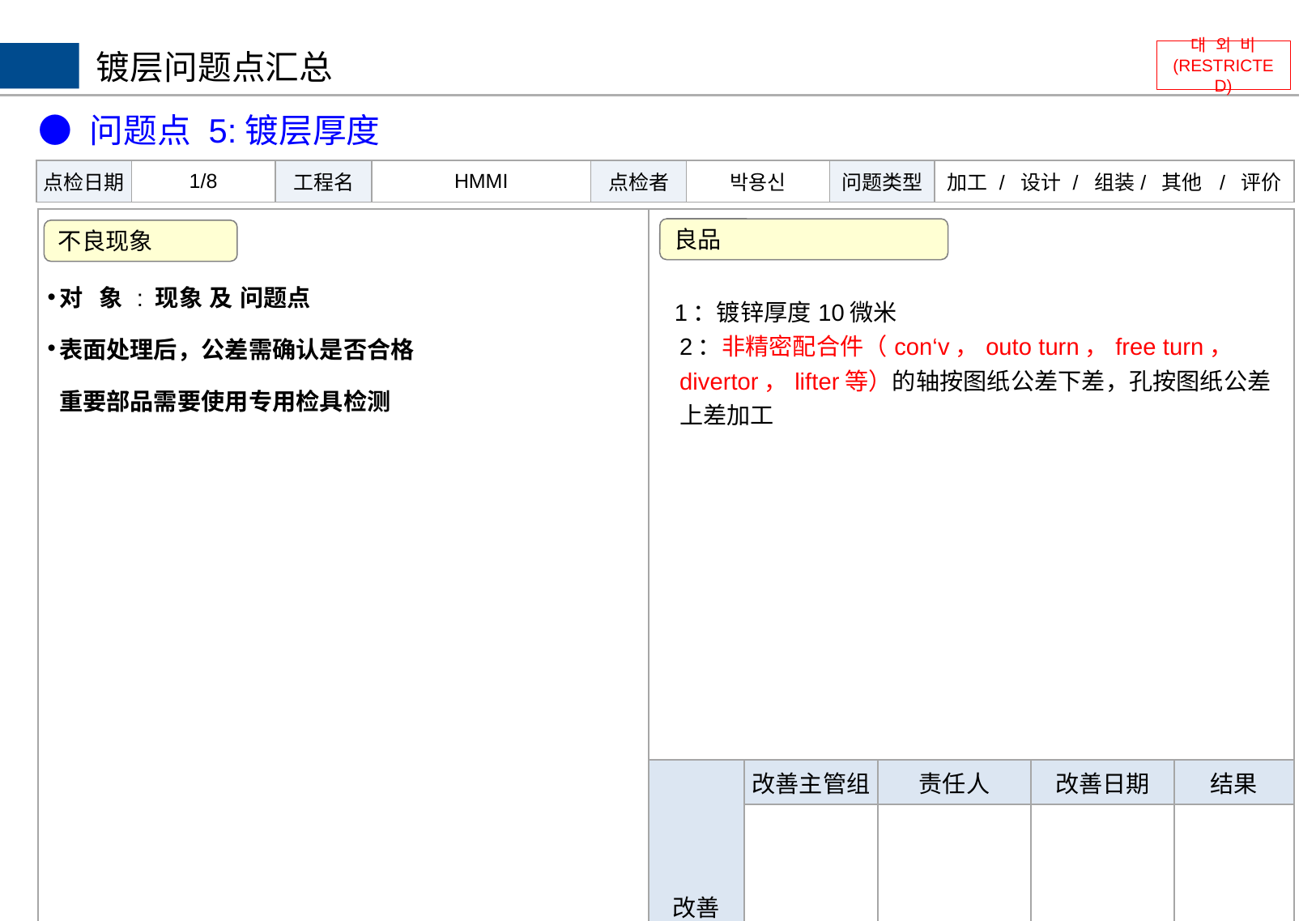

# 镀层问题点汇总
대  외  비
(RESTRICTED)
  ● 问题点 5:镀层厚度
| 点检日期 | 1/8 | 工程名 | HMMI | 点检者 | 박용신 | 问题类型 | 加工 / 设计 / 组装/ 其他 / 评价 |
| --- | --- | --- | --- | --- | --- | --- | --- |
| 对 象 : 现象 及 问题点 表面处理后，公差需确认是否合格 重要部品需要使用专用检具检测 | 1：镀锌厚度10微米 2：非精密配合件（con‘v，outo turn，free turn， divertor，lifter等）的轴按图纸公差下差，孔按图纸公差上差加工 |  |  |  |  |
| --- | --- | --- | --- | --- | --- |
|  | 改善 部门 | 改善主管组 | 责任人 | 改善日期 | 结果 |
|  |  |  |  |  |  |
良品
不良现象